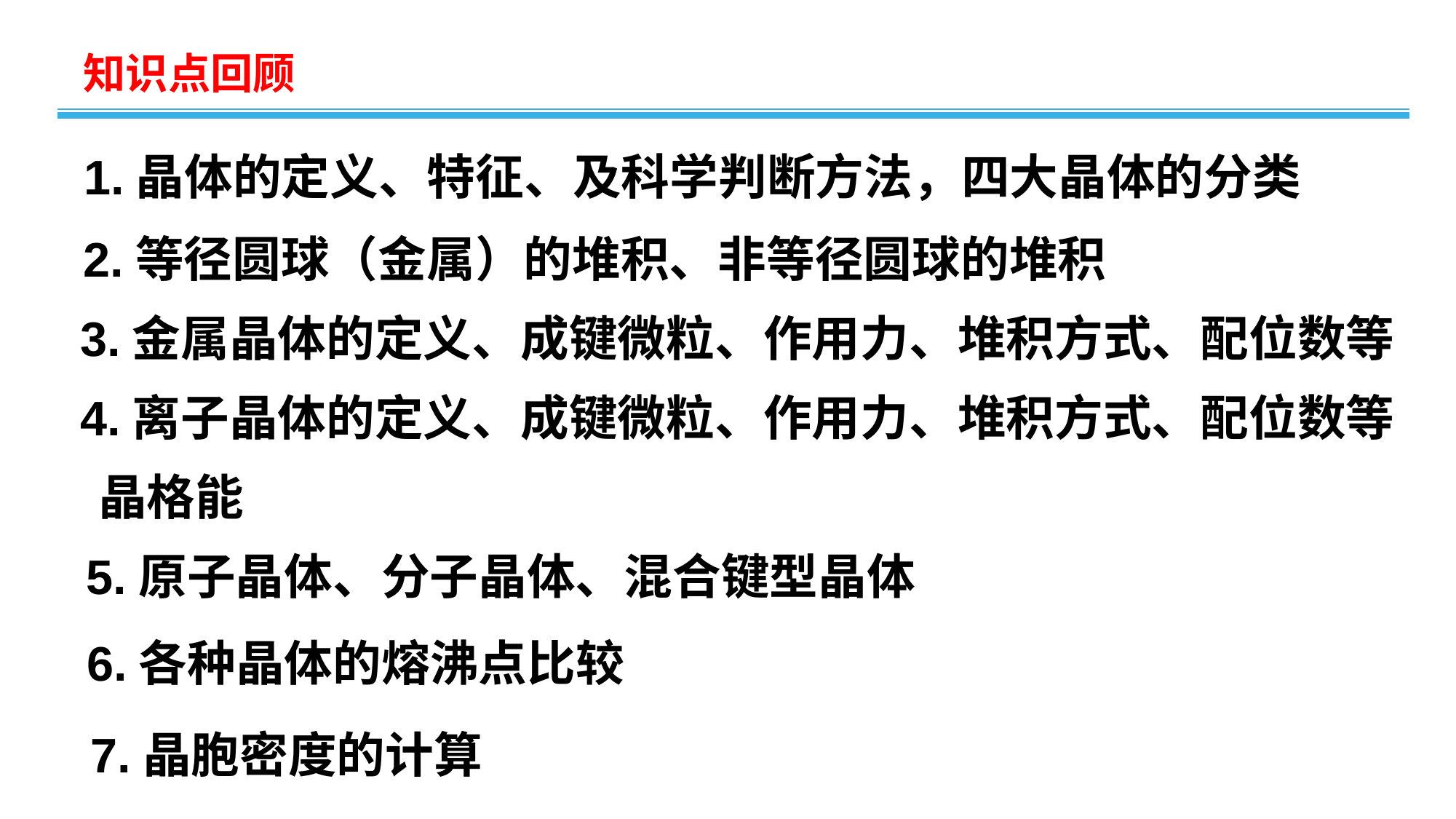

知识点回顾
1.晶体的定义、特征、及科学判断方法，四大晶体的分类
2.等径圆球（金属）的堆积、非等径圆球的堆积
3.金属晶体的定义、成键微粒、作用力、堆积方式、配位数等
4.离子晶体的定义、成键微粒、作用力、堆积方式、配位数等
晶格能
5.原子晶体、分子晶体、混合键型晶体
6.各种晶体的熔沸点比较
7.晶胞密度的计算